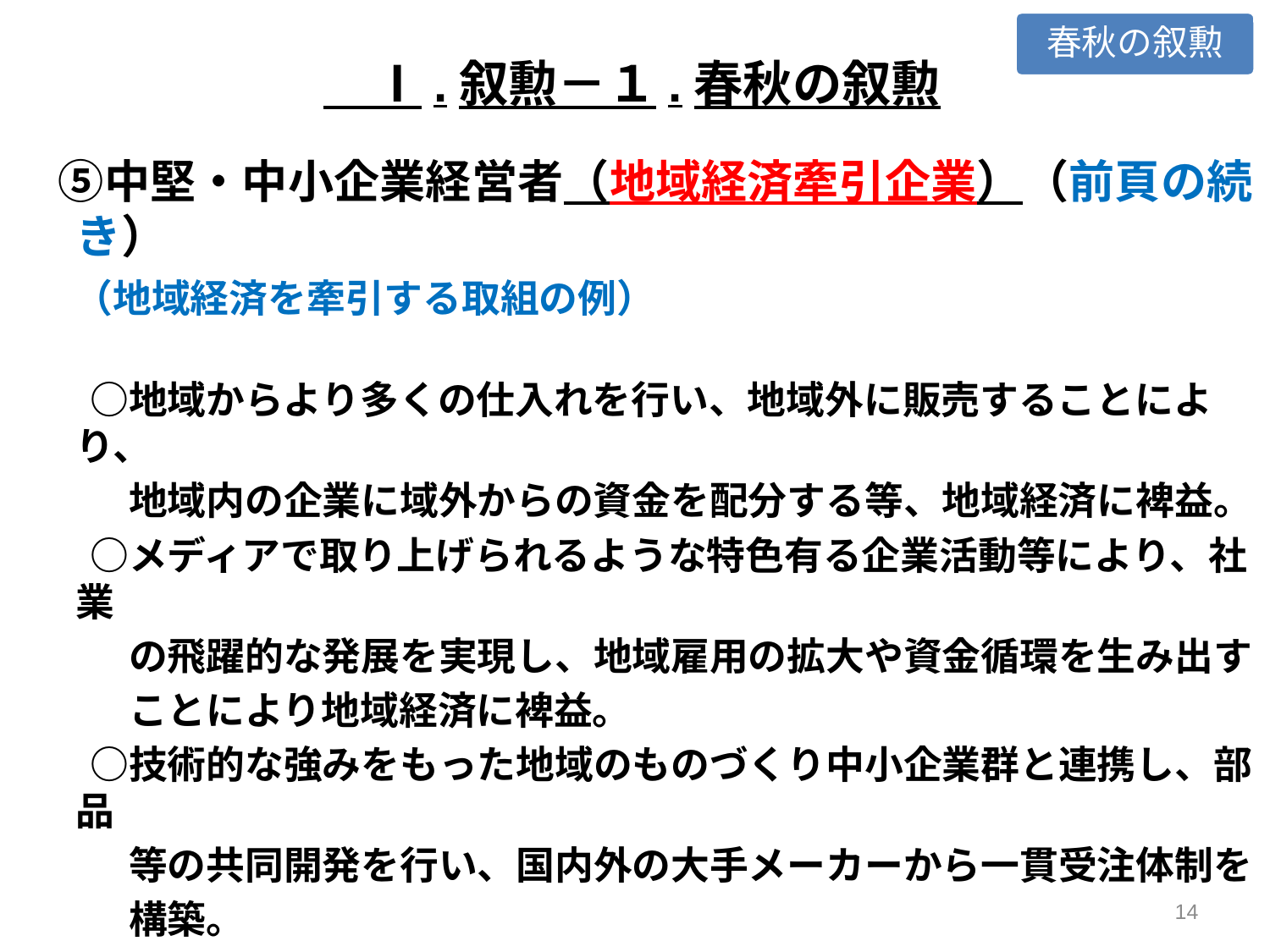

春秋の叙勲
　Ⅰ.叙勲－１.春秋の叙勲
　⑤中堅・中小企業経営者（地域経済牽引企業）（前頁の続き）
 　（地域経済を牽引する取組の例）
　　○地域からより多くの仕入れを行い、地域外に販売することにより、
　　　地域内の企業に域外からの資金を配分する等、地域経済に裨益。
　　○メディアで取り上げられるような特色有る企業活動等により、社業
　　　の飛躍的な発展を実現し、地域雇用の拡大や資金循環を生み出す
　　　ことにより地域経済に裨益。
　　○技術的な強みをもった地域のものづくり中小企業群と連携し、部品
　　　等の共同開発を行い、国内外の大手メーカーから一貫受注体制を
　　　構築。
　　○海外市場への販売や海外人材雇用等に積極的に取組み、国際的
　　　企業として社業を発展させ、地域経済のグローバル化に貢献する等、
　　　地域経済に裨益。　など
14